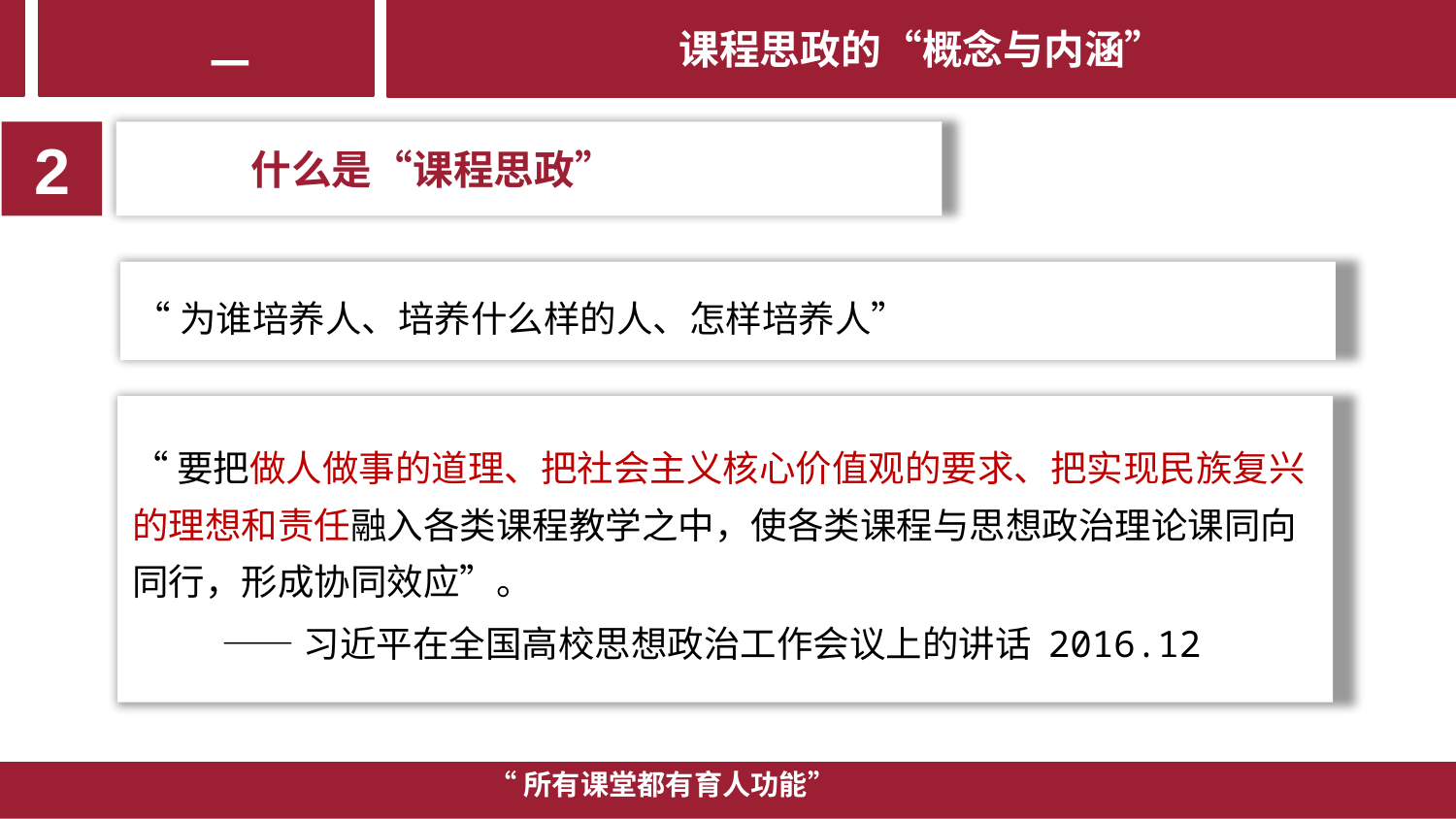

课程思政的“概念与内涵”
一
一
一
2
            什么是“课程思政”
“为谁培养人、培养什么样的人、怎样培养人”
“要把做人做事的道理、把社会主义核心价值观的要求、把实现民族复兴的理想和责任融入各类课程教学之中，使各类课程与思想政治理论课同向同行，形成协同效应”。
          ——习近平在全国高校思想政治工作会议上的讲话 2016.12
“所有课堂都有育人功能”